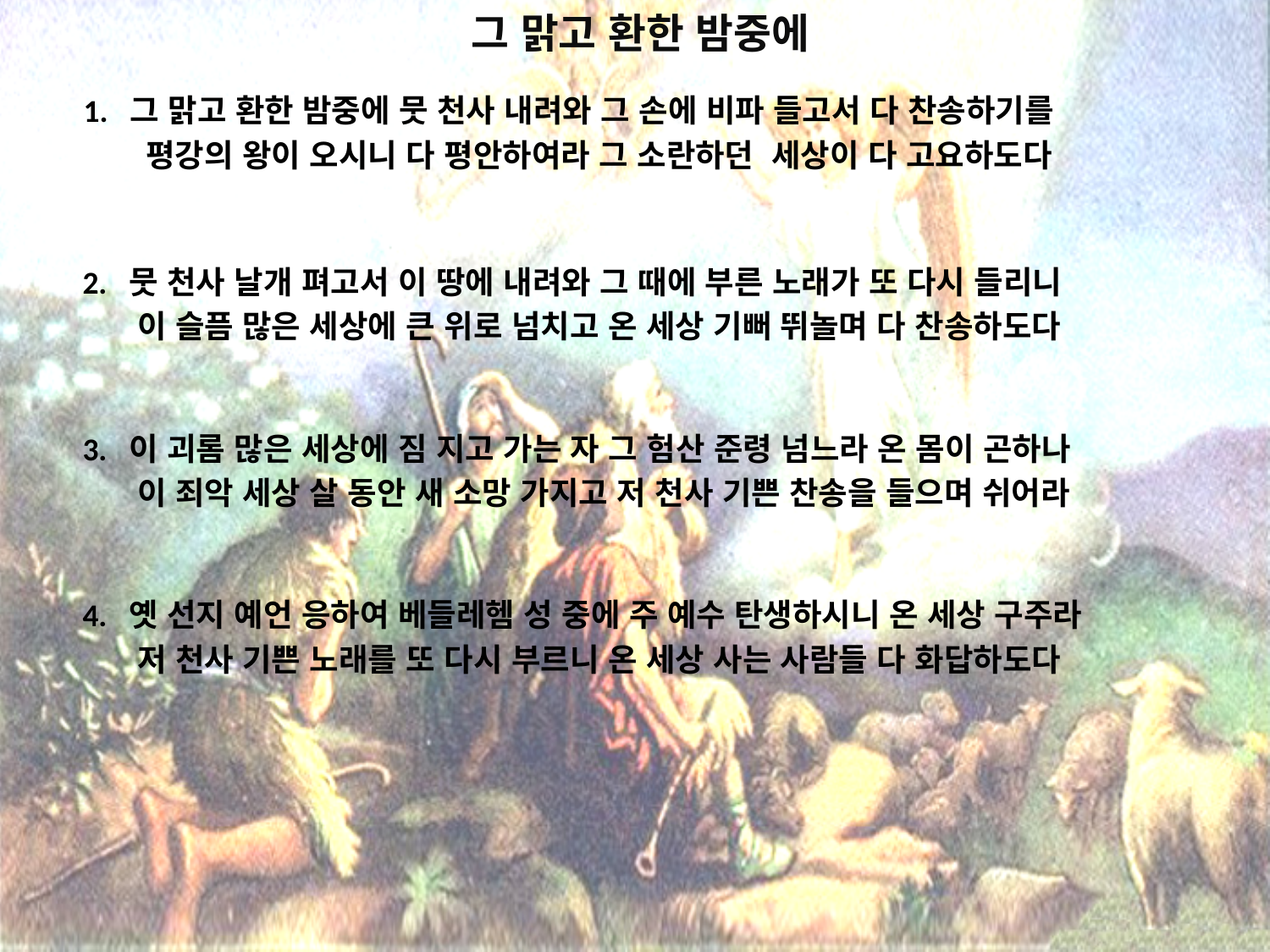

# 그 맑고 환한 밤중에
 1.  그 맑고 환한 밤중에 뭇 천사 내려와 그 손에 비파 들고서 다 찬송하기를
       평강의 왕이 오시니 다 평안하여라 그 소란하던  세상이 다 고요하도다

 2.  뭇 천사 날개 펴고서 이 땅에 내려와 그 때에 부른 노래가 또 다시 들리니
      이 슬픔 많은 세상에 큰 위로 넘치고 온 세상 기뻐 뛰놀며 다 찬송하도다

 3.  이 괴롬 많은 세상에 짐 지고 가는 자 그 험산 준령 넘느라 온 몸이 곤하나
      이 죄악 세상 살 동안 새 소망 가지고 저 천사 기쁜 찬송을 들으며 쉬어라

 4.  옛 선지 예언 응하여 베들레헴 성 중에 주 예수 탄생하시니 온 세상 구주라
      저 천사 기쁜 노래를 또 다시 부르니 온 세상 사는 사람들 다 화답하도다